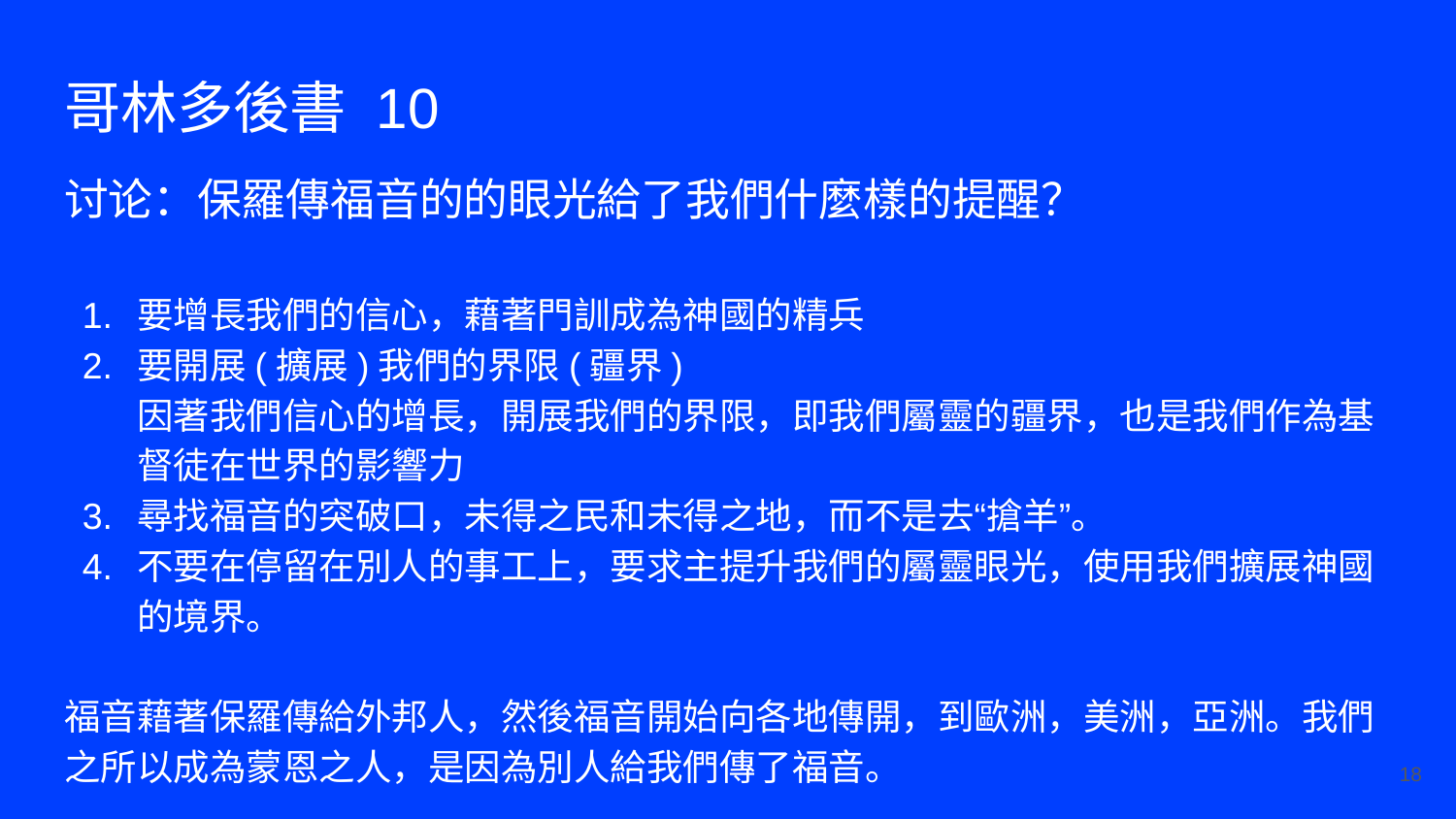

# 哥林多後書 10
讨论：保羅傳福音的的眼光給了我們什麼樣的提醒？

要增長我們的信心，藉著門訓成為神國的精兵
要開展(擴展)我們的界限(疆界)
因著我們信心的增長，開展我們的界限，即我們屬靈的疆界，也是我們作為基督徒在世界的影響力
尋找福音的突破口，未得之民和未得之地，而不是去“搶羊”。
不要在停留在別人的事工上，要求主提升我們的屬靈眼光，使用我們擴展神國的境界。

福音藉著保羅傳給外邦人，然後福音開始向各地傳開，到歐洲，美洲，亞洲。我們之所以成為蒙恩之人，是因為別人給我們傳了福音。
18